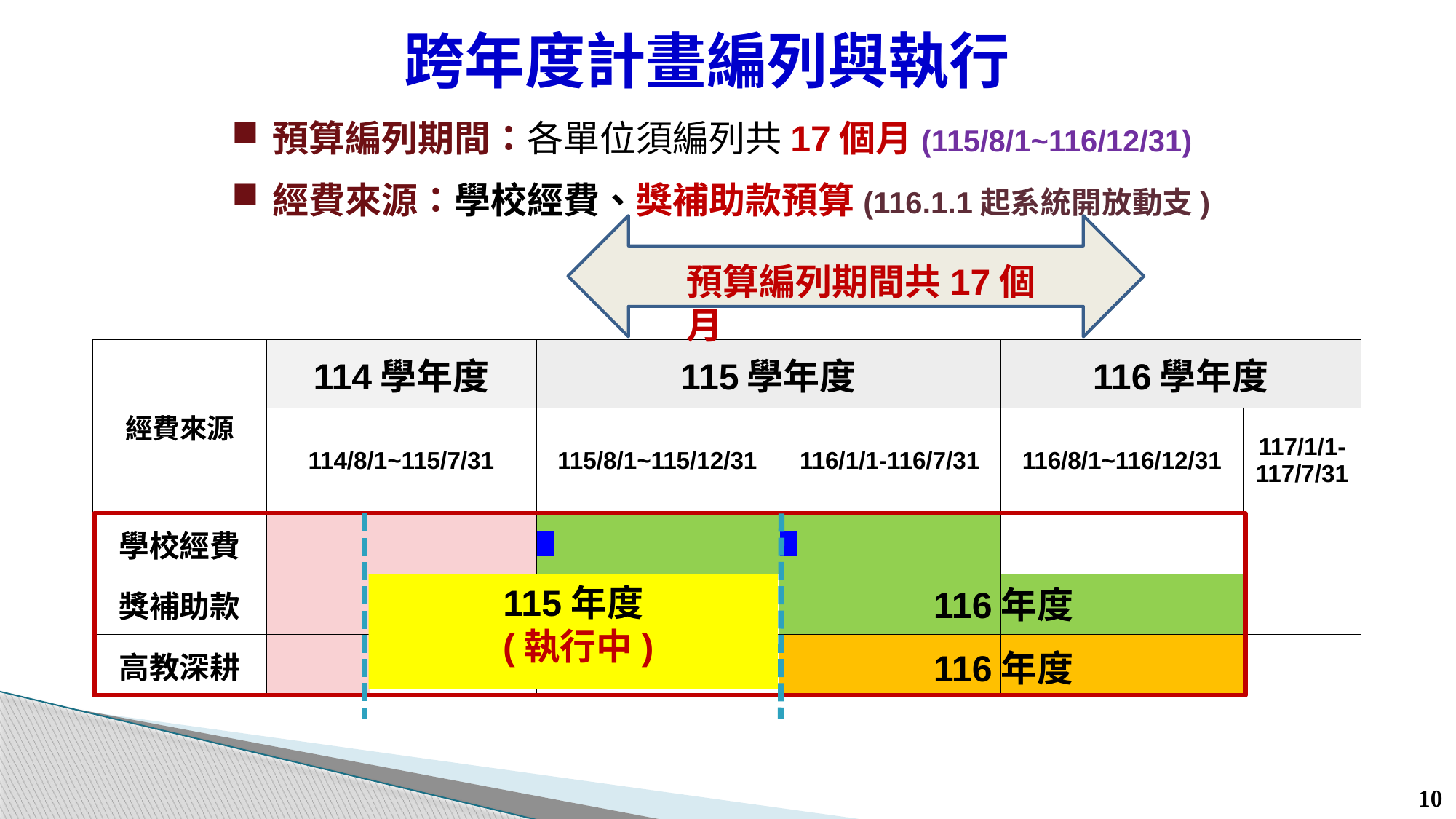

跨年度計畫編列與執行

預算編列期間：各單位須編列共17個月(115/8/1~116/12/31)
經費來源：學校經費、獎補助款預算(116.1.1起系統開放動支)

預算編列期間共17個月
| 經費來源 | 114學年度 |  | 115學年度 |  | 116學年度 |  |
| --- | --- | --- | --- | --- | --- | --- |
|  | 114/8/1~115/7/31 |  | 115/8/1~115/12/31 | 116/1/1-116/7/31 | 116/8/1~116/12/31 | 117/1/1-117/7/31 |
| 學校經費 |  |  |  |  |  |  |
| 獎補助款 |  |  |  |  |  |  |
| 高教深耕 |  |  |  |  |  |  |

115年度
 (執行中)

116年度
116年度
10